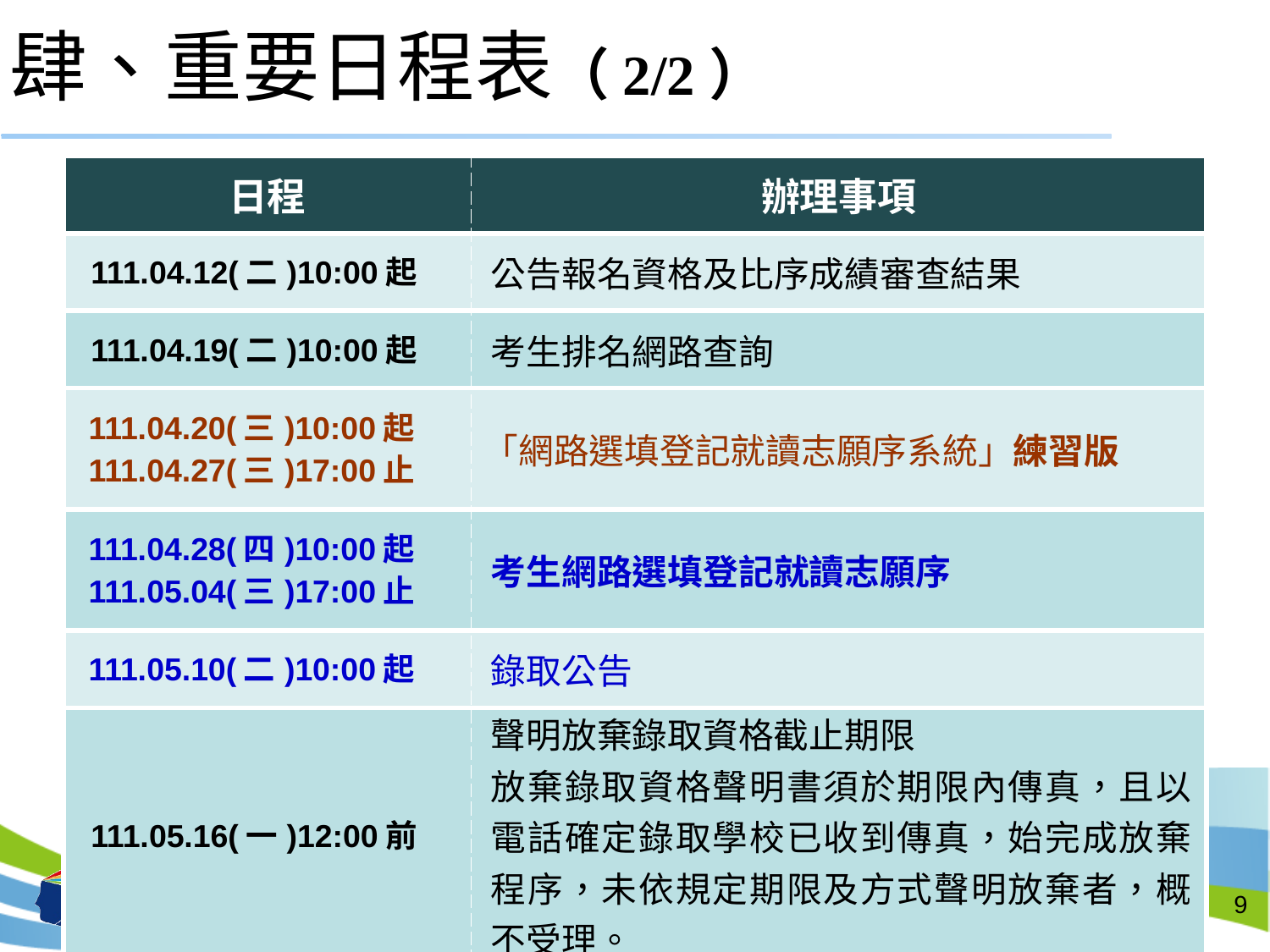

# 肆、重要日程表（2/2）
| 日程 | 辦理事項 |
| --- | --- |
| 111.04.12(二)10:00起 | 公告報名資格及比序成績審查結果 |
| 111.04.19(二)10:00起 | 考生排名網路查詢 |
| 111.04.20(三)10:00起 111.04.27(三)17:00止 | 「網路選填登記就讀志願序系統」練習版 |
| 111.04.28(四)10:00起 111.05.04(三)17:00止 | 考生網路選填登記就讀志願序 |
| 111.05.10(二)10:00起 | 錄取公告 |
| 111.05.16(一)12:00前 | 聲明放棄錄取資格截止期限 放棄錄取資格聲明書須於期限內傳真，且以電話確定錄取學校已收到傳真，始完成放棄程序，未依規定期限及方式聲明放棄者，概不受理。 |

9